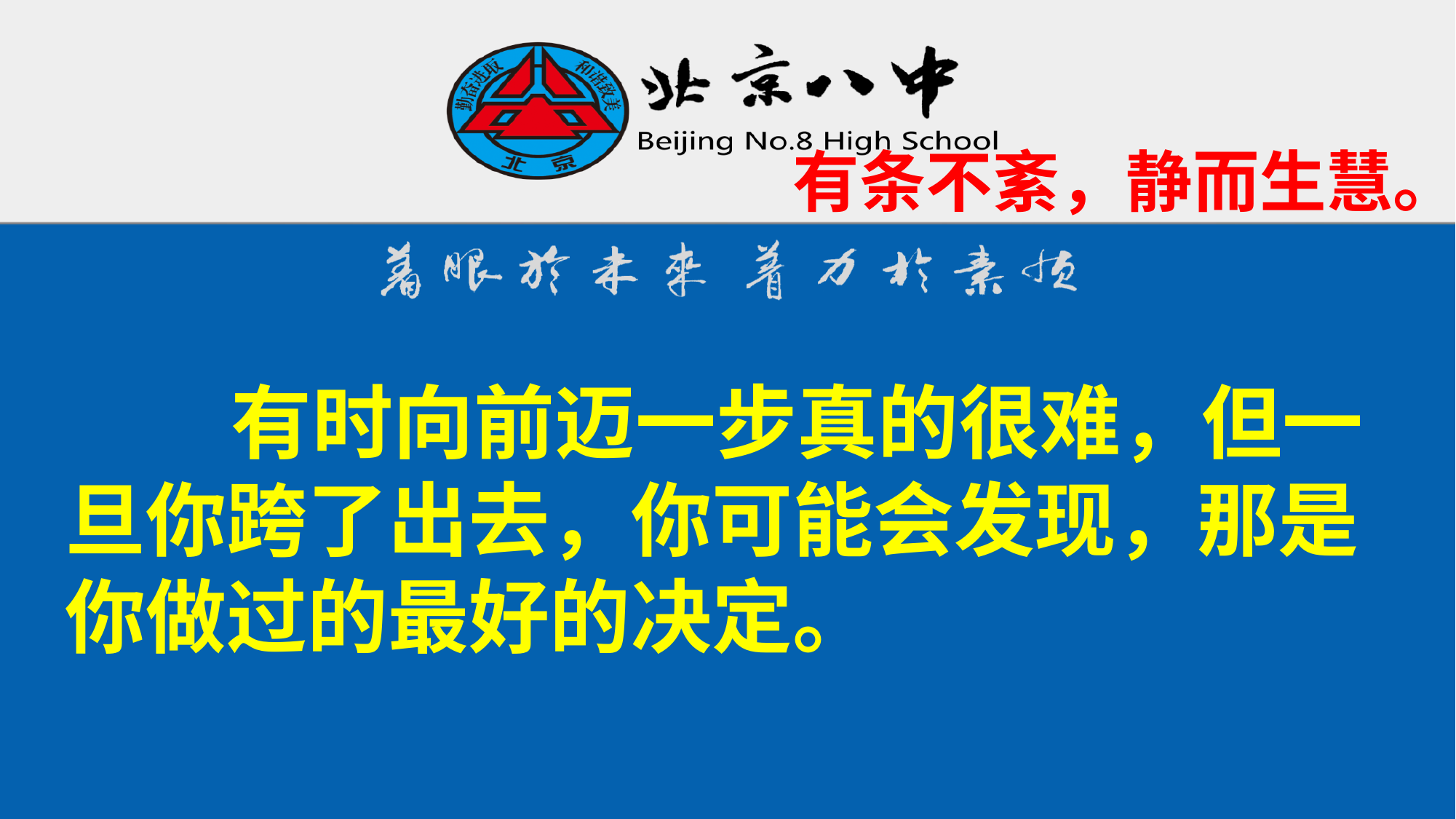

有条不紊，静而生慧。
        有时向前迈一步真的很难，但一旦你跨了出去，你可能会发现，那是你做过的最好的决定。